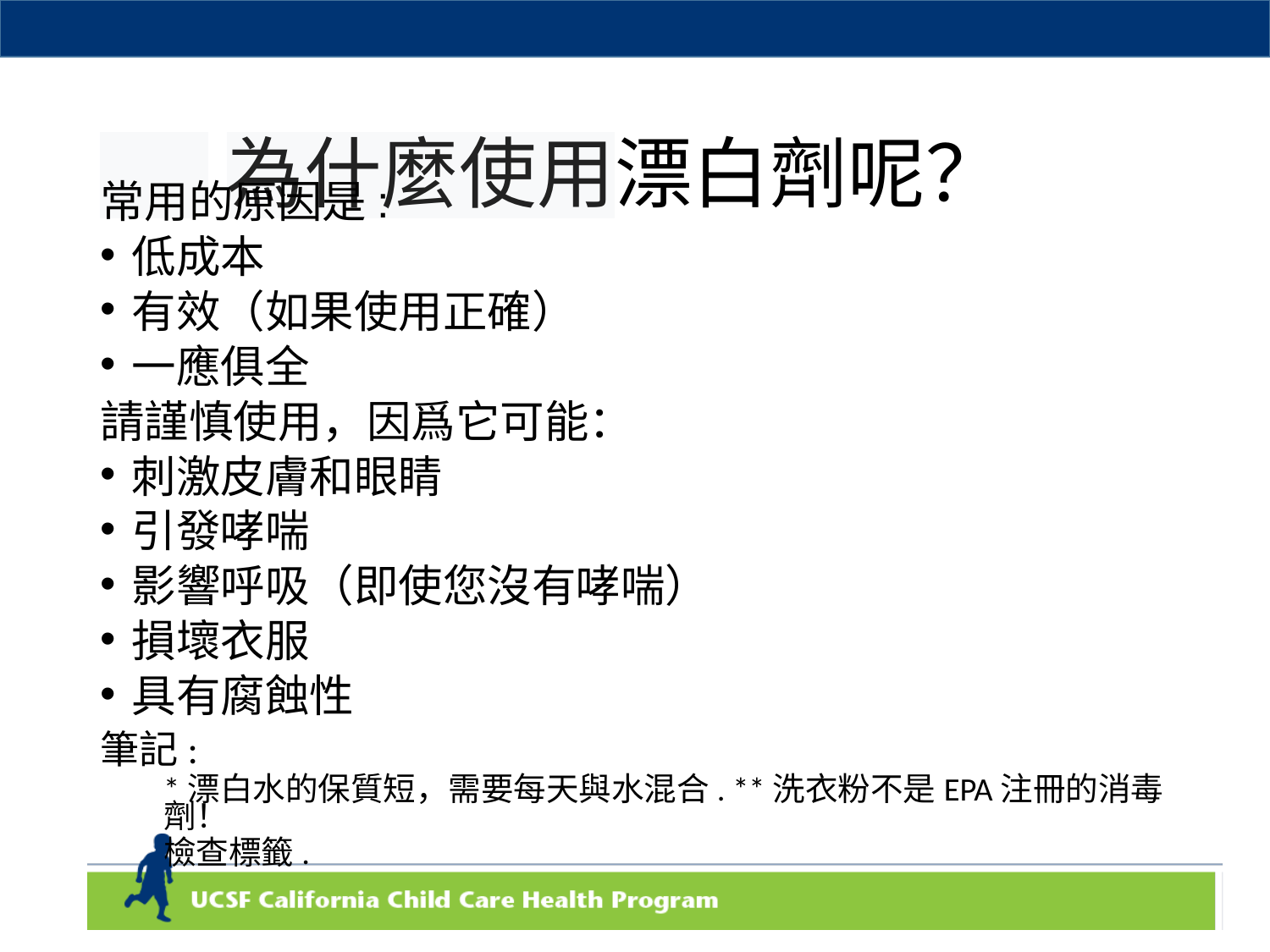

# 為什麼使用漂白劑呢？
常用的原因是:
低成本
有效（如果使用正確）
一應俱全
請謹慎使用，因爲它可能：
刺激皮膚和眼睛
引發哮喘
影響呼吸（即使您沒有哮喘）
損壞衣服
具有腐蝕性
筆記:
*漂白水的保質短，需要每天與水混合. **洗衣粉不是EPA注冊的消毒劑！
檢查標籤.